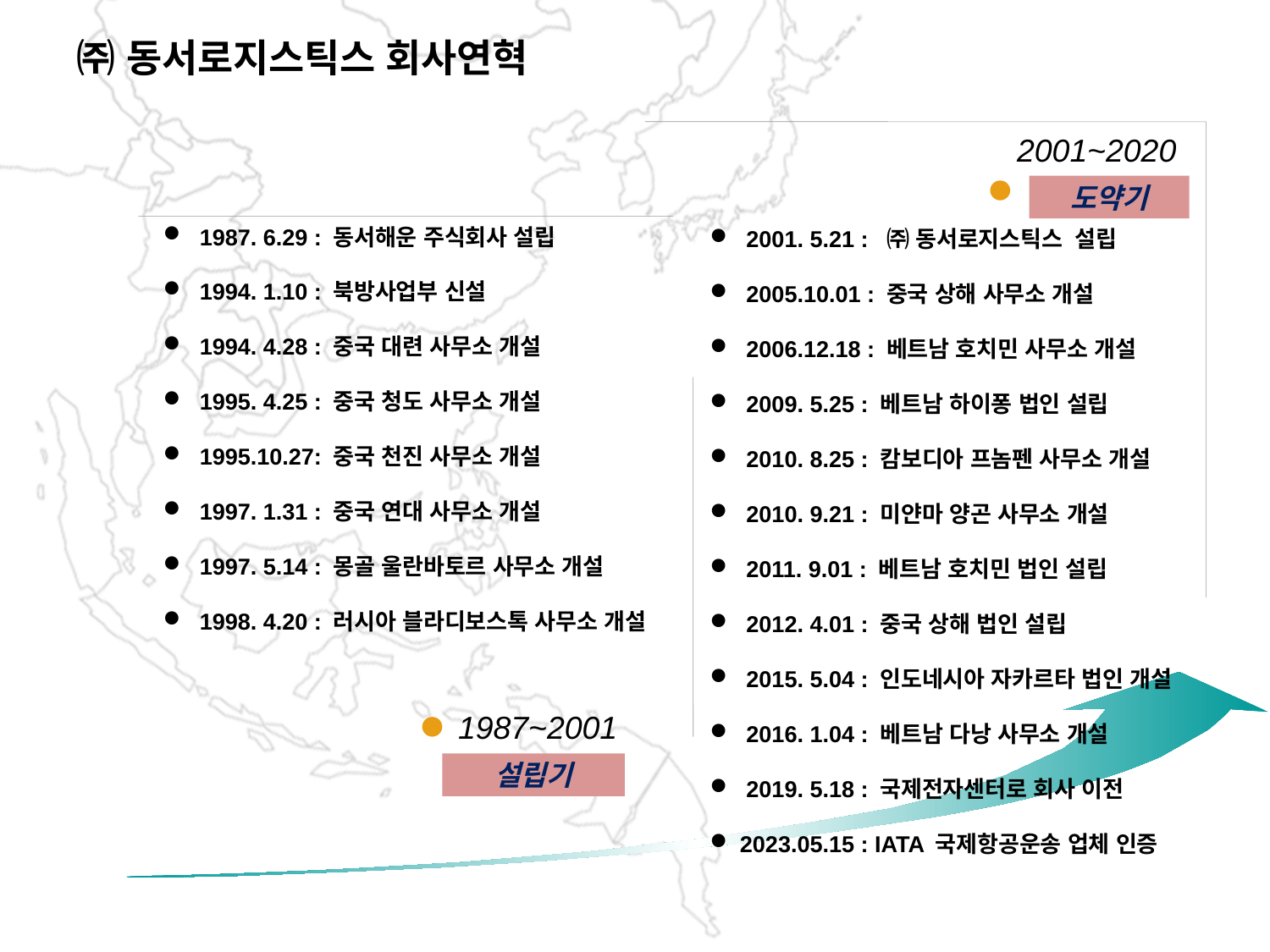

㈜ 동서로지스틱스 회사연혁

2001~2020
도약기

 2001. 5.21 :  ㈜ 동서로지스틱스  설립

 2005.10.01 : 중국 상해 사무소 개설

 2006.12.18 : 베트남 호치민 사무소 개설

 2009. 5.25 : 베트남 하이퐁 법인 설립

 2010. 8.25 : 캄보디아 프놈펜 사무소 개설

 2010. 9.21 : 미얀마 양곤 사무소 개설

 2011. 9.01 : 베트남 호치민 법인 설립

 2012. 4.01 : 중국 상해 법인 설립

 2015. 5.04 : 인도네시아 자카르타 법인 개설

 2016. 1.04 : 베트남 다낭 사무소 개설

 2019. 5.18 : 국제전자센터로 회사 이전

2023.05.15 : IATA 국제항공운송 업체 인증
 1987. 6.29 : 동서해운 주식회사 설립

 1994. 1.10 : 북방사업부 신설

 1994. 4.28 : 중국 대련 사무소 개설

 1995. 4.25 : 중국 청도 사무소 개설

 1995.10.27: 중국 천진 사무소 개설

 1997. 1.31 : 중국 연대 사무소 개설

 1997. 5.14 : 몽골 울란바토르 사무소 개설

 1998. 4.20 : 러시아 블라디보스톡 사무소 개설

1987~2001

설립기